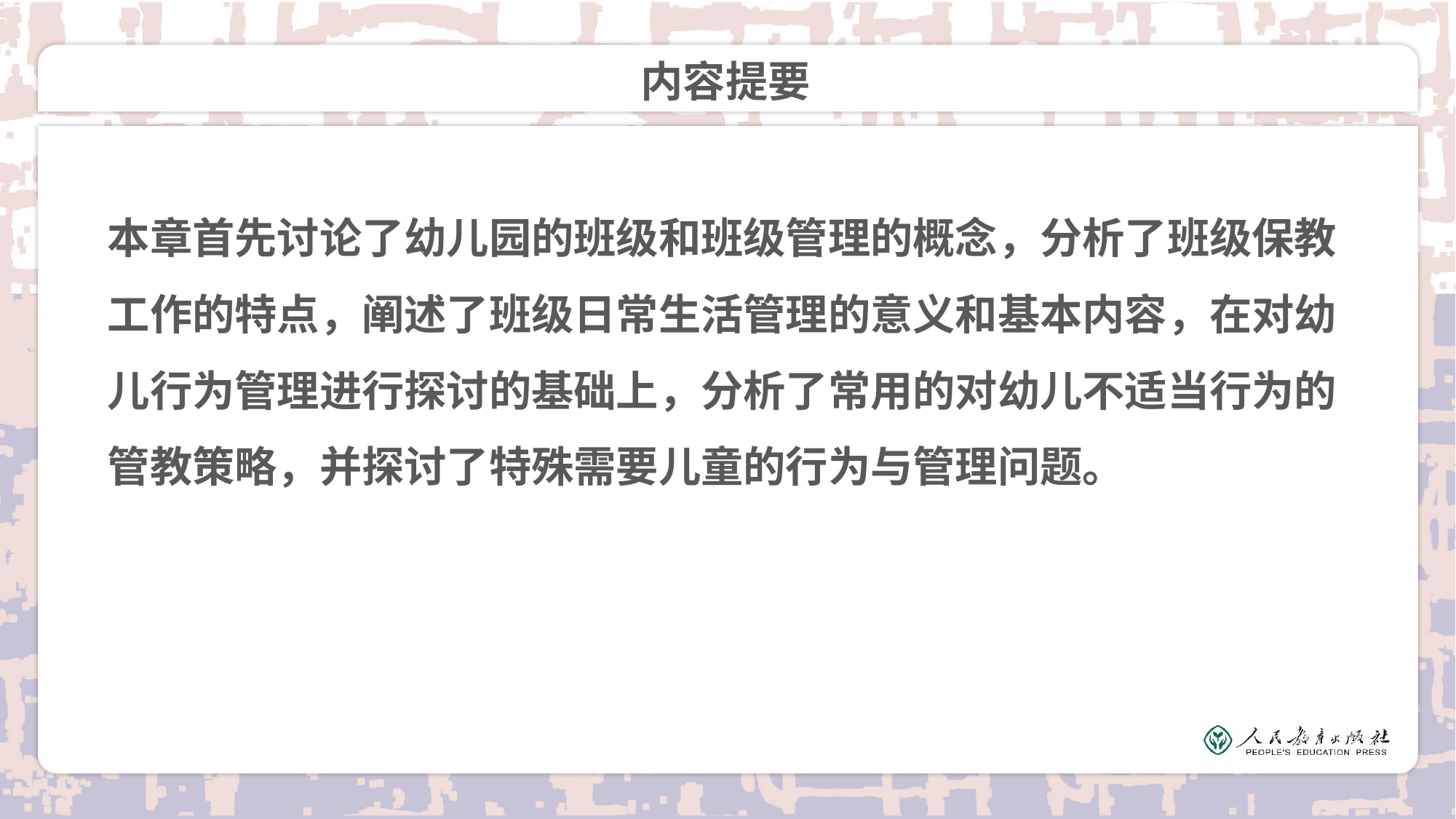

# 内容提要
本章首先讨论了幼儿园的班级和班级管理的概念，分析了班级保教工作的特点，阐述了班级日常生活管理的意义和基本内容，在对幼儿行为管理进行探讨的基础上，分析了常用的对幼儿不适当行为的管教策略，并探讨了特殊需要儿童的行为与管理问题。